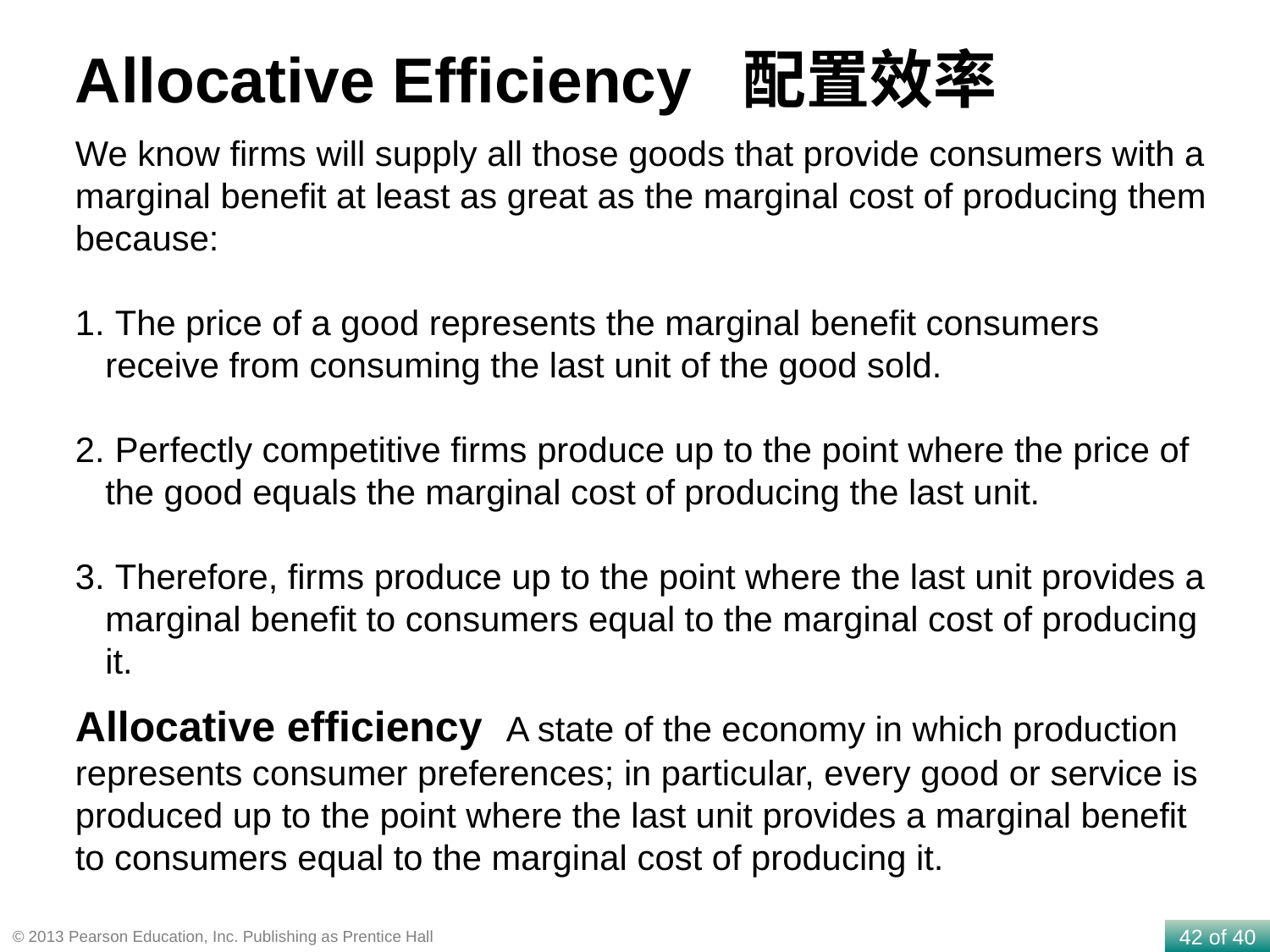

Allocative Efficiency  配置效率
We know firms will supply all those goods that provide consumers with a marginal benefit at least as great as the marginal cost of producing them because:

 The price of a good represents the marginal benefit consumers receive from consuming the last unit of the good sold.

 Perfectly competitive firms produce up to the point where the price of the good equals the marginal cost of producing the last unit.

 Therefore, firms produce up to the point where the last unit provides a marginal benefit to consumers equal to the marginal cost of producing it.
Allocative efficiency  A state of the economy in which production represents consumer preferences; in particular, every good or service is produced up to the point where the last unit provides a marginal benefit to consumers equal to the marginal cost of producing it.